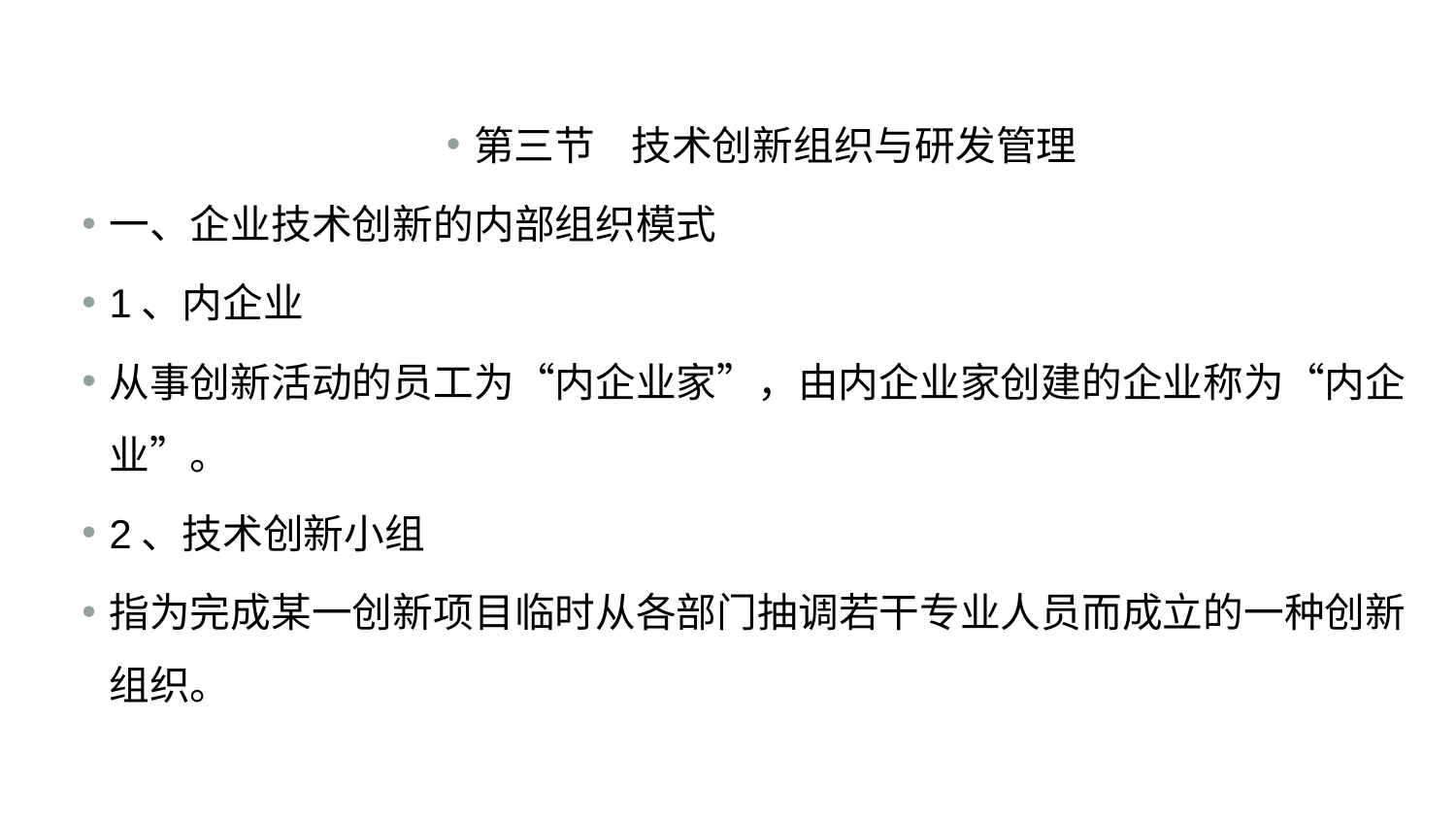

#
第三节    技术创新组织与研发管理
一、企业技术创新的内部组织模式
1、内企业
从事创新活动的员工为“内企业家”，由内企业家创建的企业称为“内企业”。
2、技术创新小组
指为完成某一创新项目临时从各部门抽调若干专业人员而成立的一种创新组织。